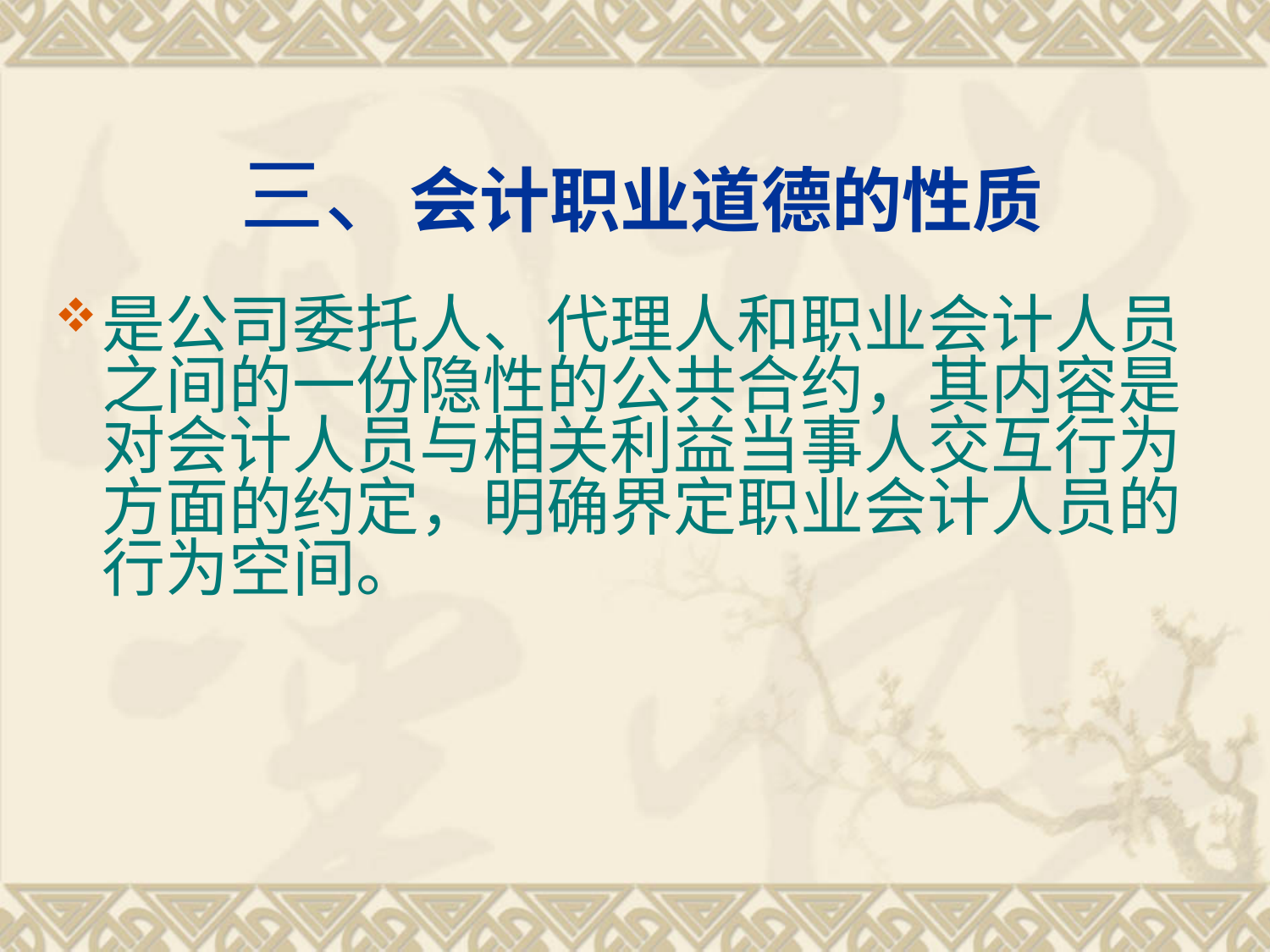

# 三、会计职业道德的性质

是公司委托人、代理人和职业会计人员之间的一份隐性的公共合约，其内容是对会计人员与相关利益当事人交互行为方面的约定，明确界定职业会计人员的行为空间。